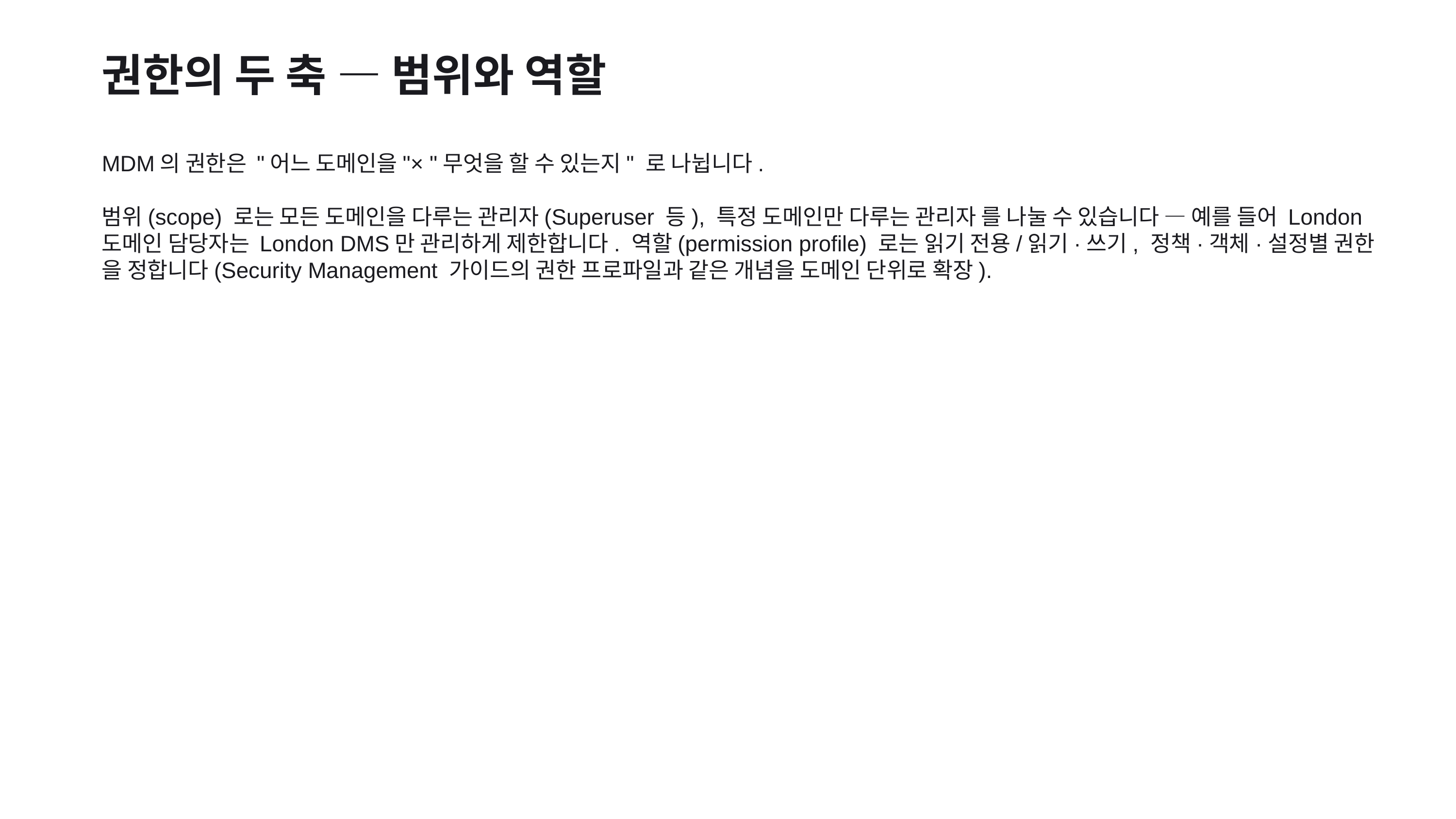

권한의 두 축 — 범위와 역할
MDM의 권한은 "어느 도메인을"× "무엇을 할 수 있는지" 로 나뉩니다.

범위(scope) 로는 모든 도메인을 다루는 관리자(Superuser 등), 특정 도메인만 다루는 관리자 를 나눌 수 있습니다 — 예를 들어 London 도메인 담당자는 London DMS만 관리하게 제한합니다. 역할(permission profile) 로는 읽기 전용/읽기·쓰기, 정책·객체·설정별 권한 을 정합니다(Security Management 가이드의 권한 프로파일과 같은 개념을 도메인 단위로 확장).